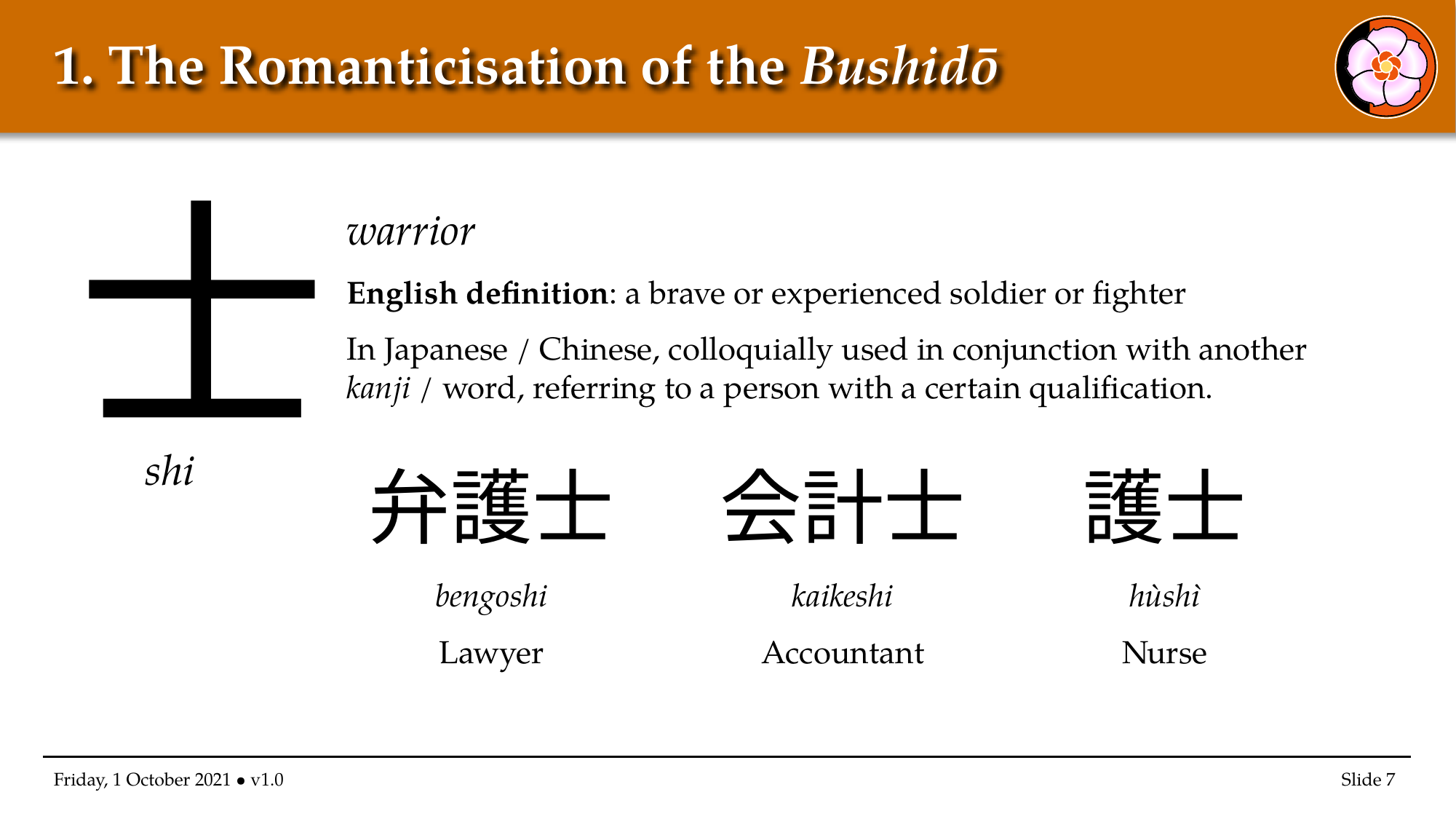

# 1. The Romanticisation of the Bushidō
士
warrior
English definition: a brave or experienced soldier or fighter
In Japanese / Chinese, colloquially used in conjunction with another kanji / word, referring to a person with a certain qualification.
shi
弁護士
会計士
護士
bengoshi
Lawyer
kaikeshi
Accountant
hùshì
Nurse